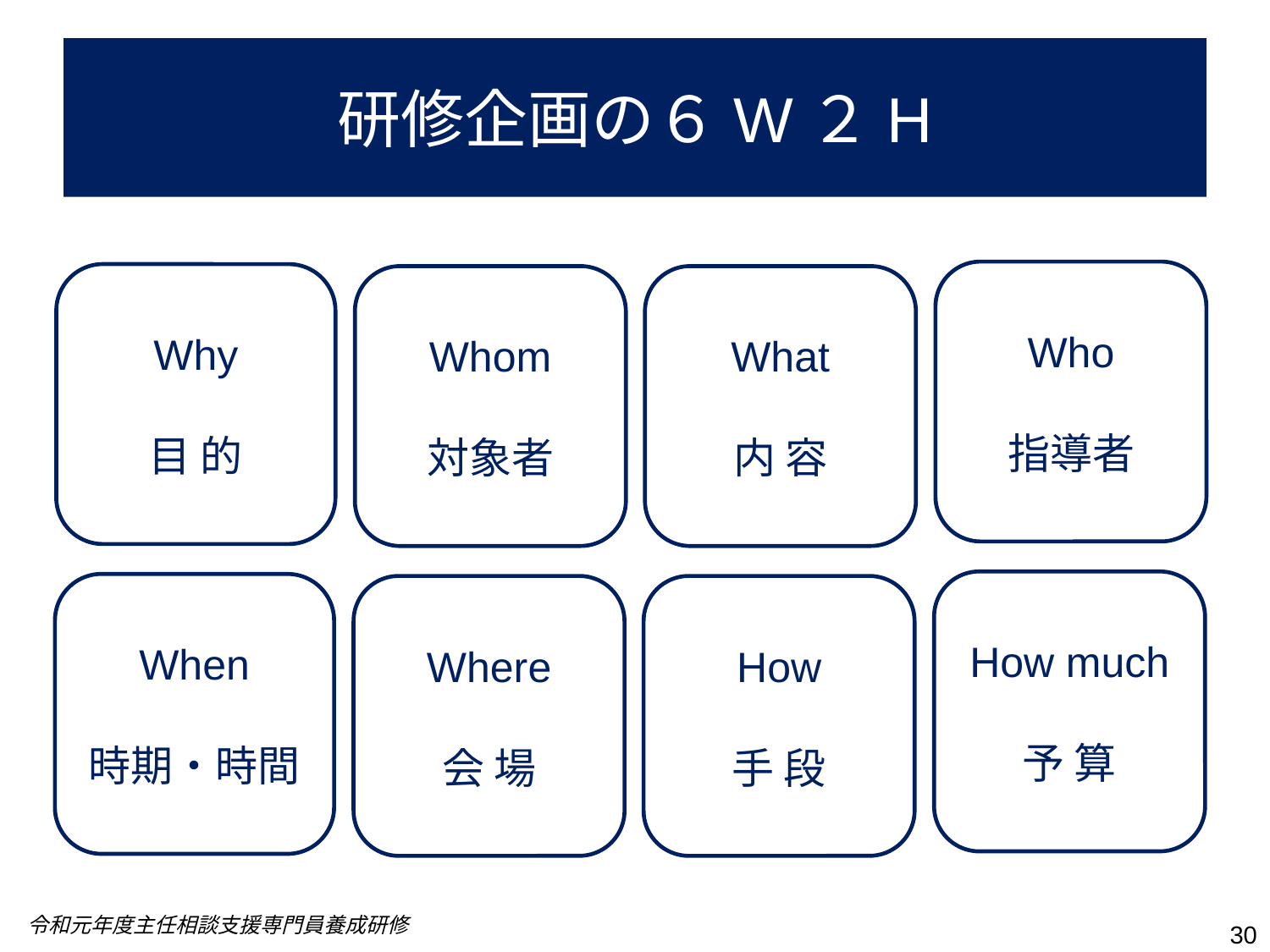

# 研修企画の６W２H
Who

指導者
Why

目 的
Whom

対象者
What

内 容
How much

予 算
When

時期・時間
Where

会 場
How

手 段
令和元年度主任相談支援専門員養成研修
30